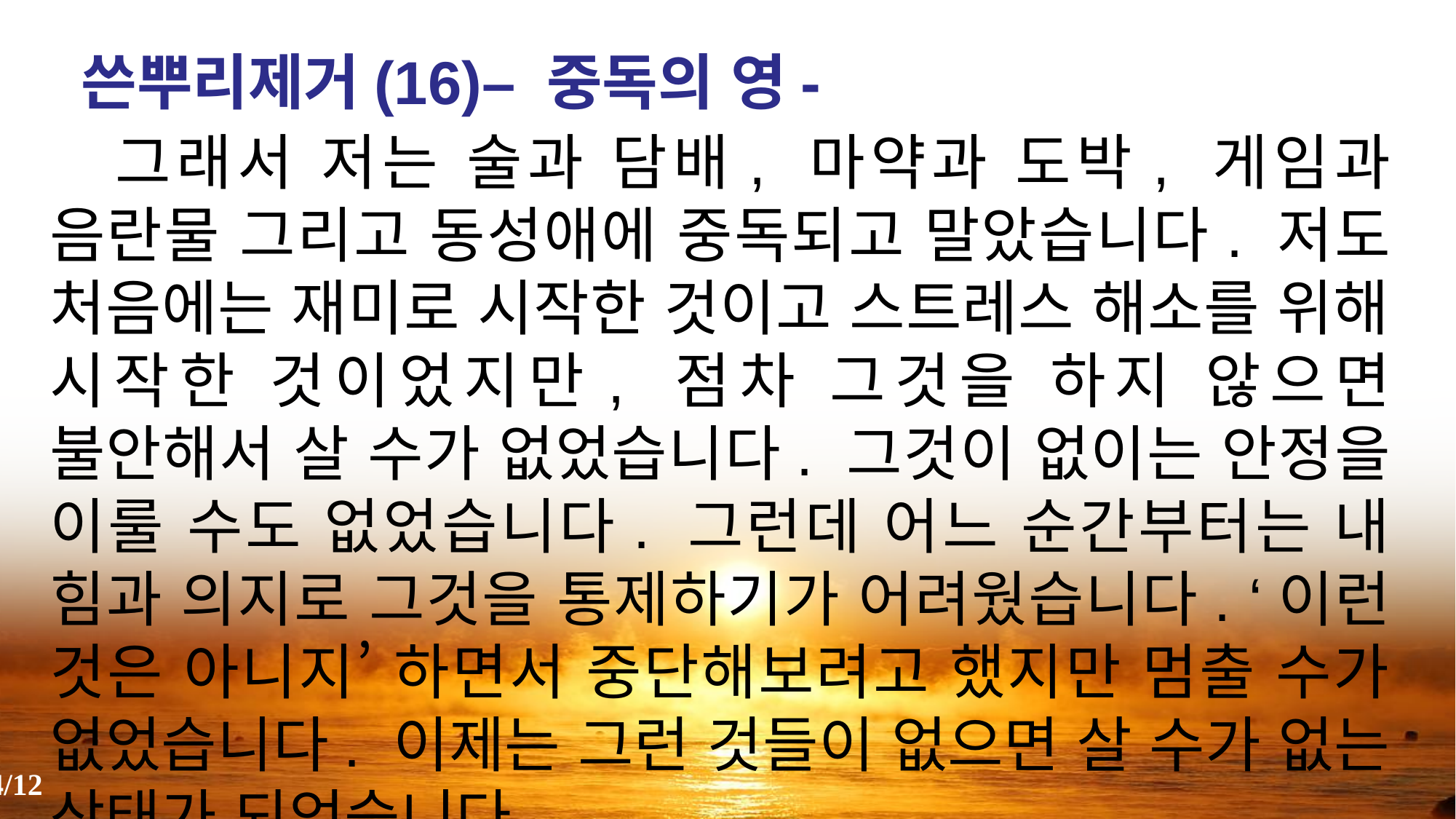

쓴뿌리제거(16)– 중독의 영-
  그래서 저는 술과 담배, 마약과 도박, 게임과 음란물 그리고 동성애에 중독되고 말았습니다. 저도 처음에는 재미로 시작한 것이고 스트레스 해소를 위해 시작한 것이었지만, 점차 그것을 하지 않으면 불안해서 살 수가 없었습니다. 그것이 없이는 안정을 이룰 수도 없었습니다. 그런데 어느 순간부터는 내 힘과 의지로 그것을 통제하기가 어려웠습니다. ‘이런 것은 아니지’ 하면서 중단해보려고 했지만 멈출 수가 없었습니다. 이제는 그런 것들이 없으면 살 수가 없는 상태가 되었습니다.